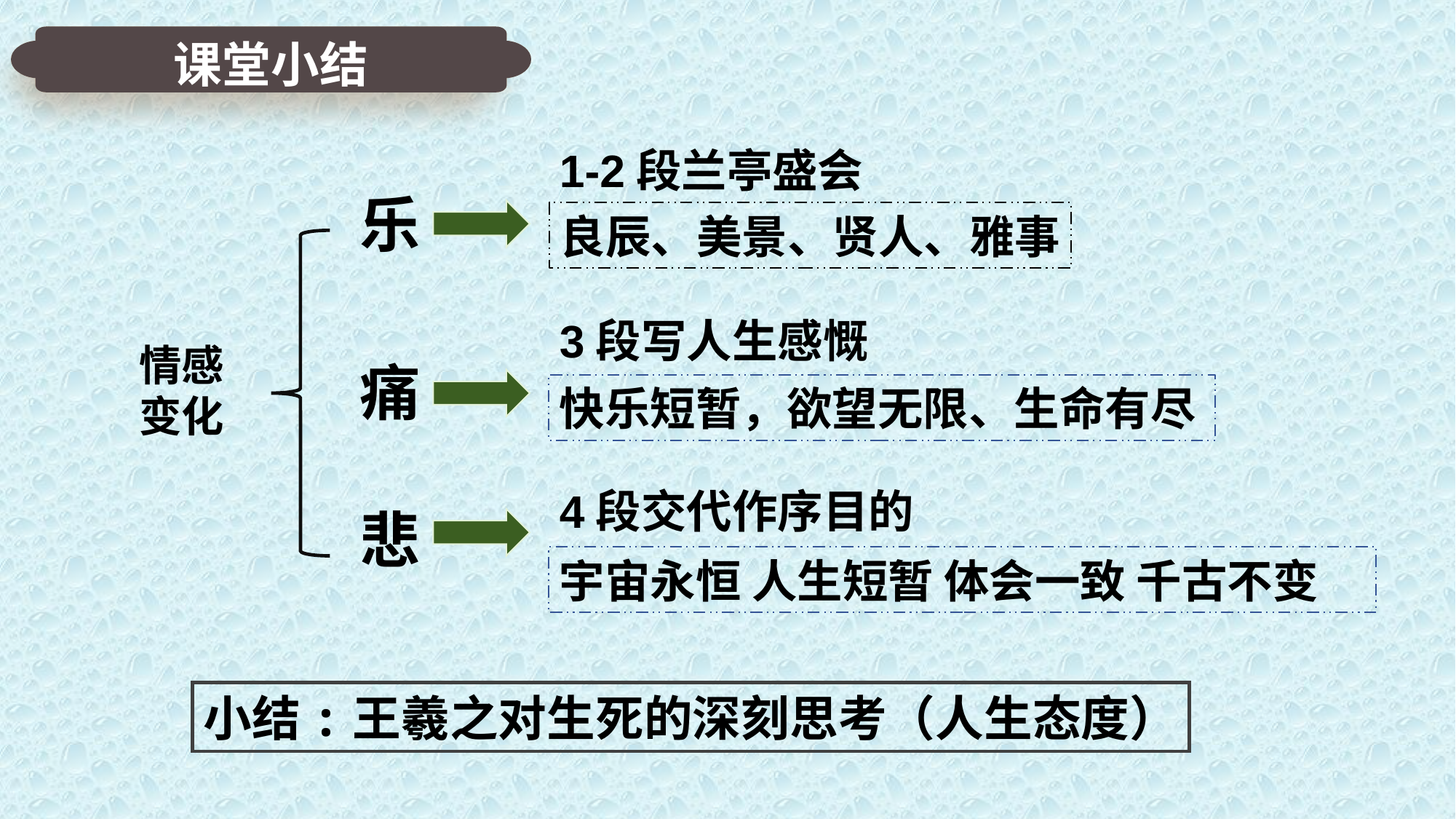

课堂小结

1-2段兰亭盛会
乐

良辰、美景、贤人、雅事

3段写人生感慨
情感
变化
痛

快乐短暂，欲望无限、生命有尽
4段交代作序目的
悲

宇宙永恒 人生短暂 体会一致 千古不变
小结:王羲之对生死的深刻思考（人生态度）